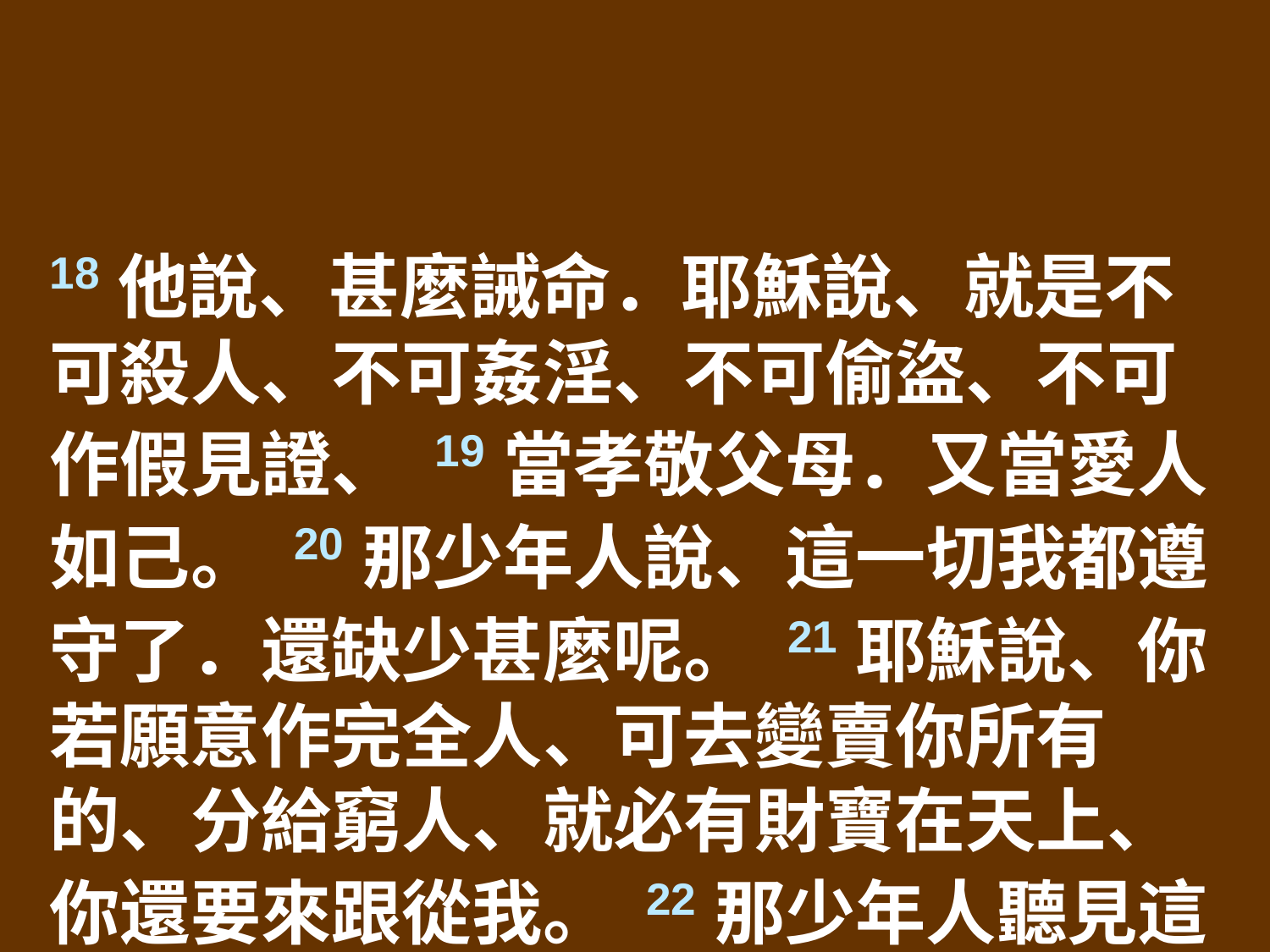

18他說、甚麼誡命．耶穌說、就是不可殺人、不可姦淫、不可偷盜、不可作假見證、 19當孝敬父母．又當愛人如己。 20那少年人說、這一切我都遵守了．還缺少甚麼呢。 21耶穌說、你若願意作完全人、可去變賣你所有的、分給窮人、就必有財寶在天上、你還要來跟從我。 22那少年人聽見這話、就憂憂愁愁的走了．因為他的產業很多。